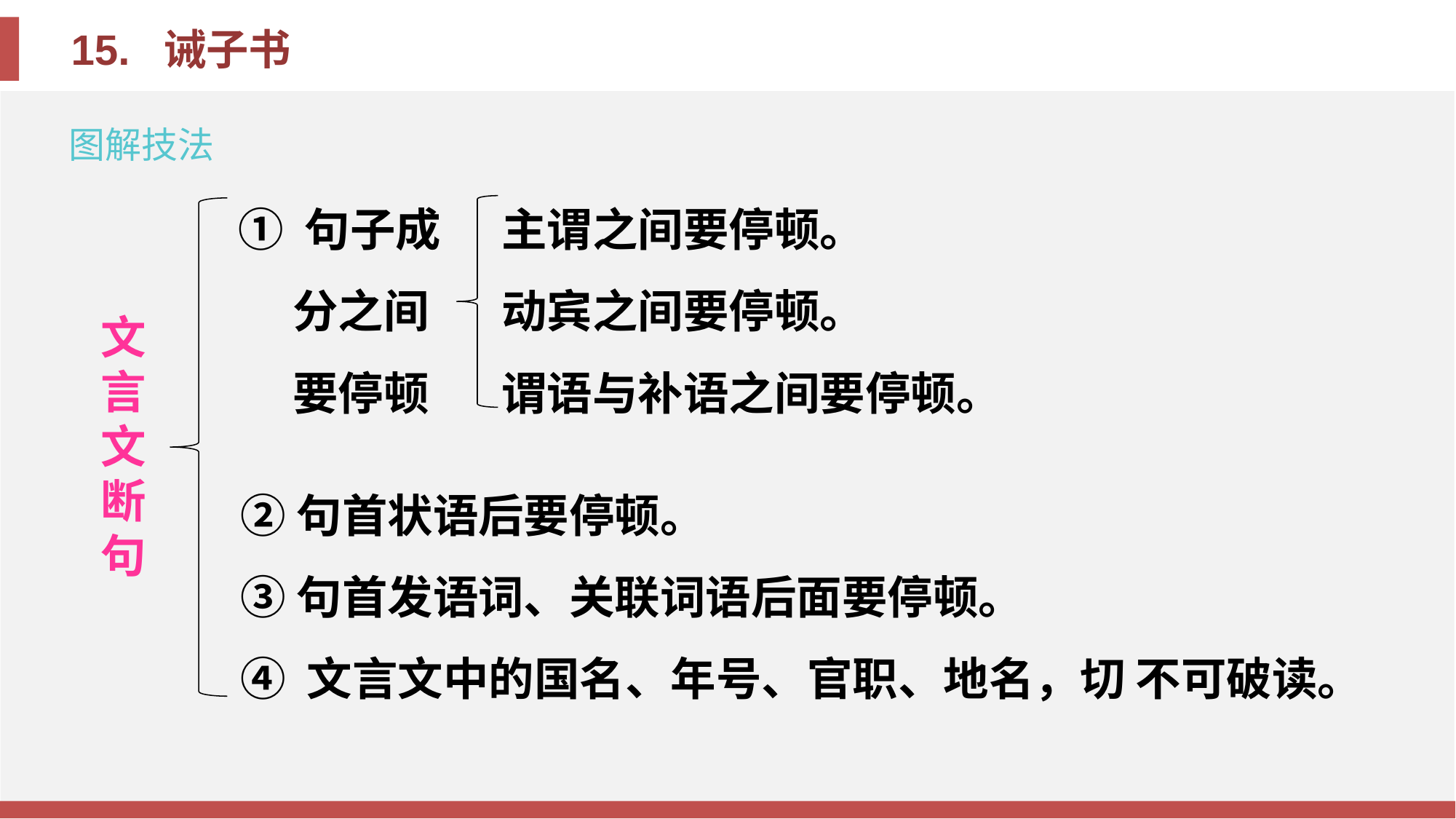

图解技法
① 句子成 分之间 要停顿

文言文断句
主谓之间要停顿。
动宾之间要停顿。
谓语与补语之间要停顿。
②句首状语后要停顿。
③句首发语词、关联词语后面要停顿。
④ 文言文中的国名、年号、官职、地名，切 不可破读。